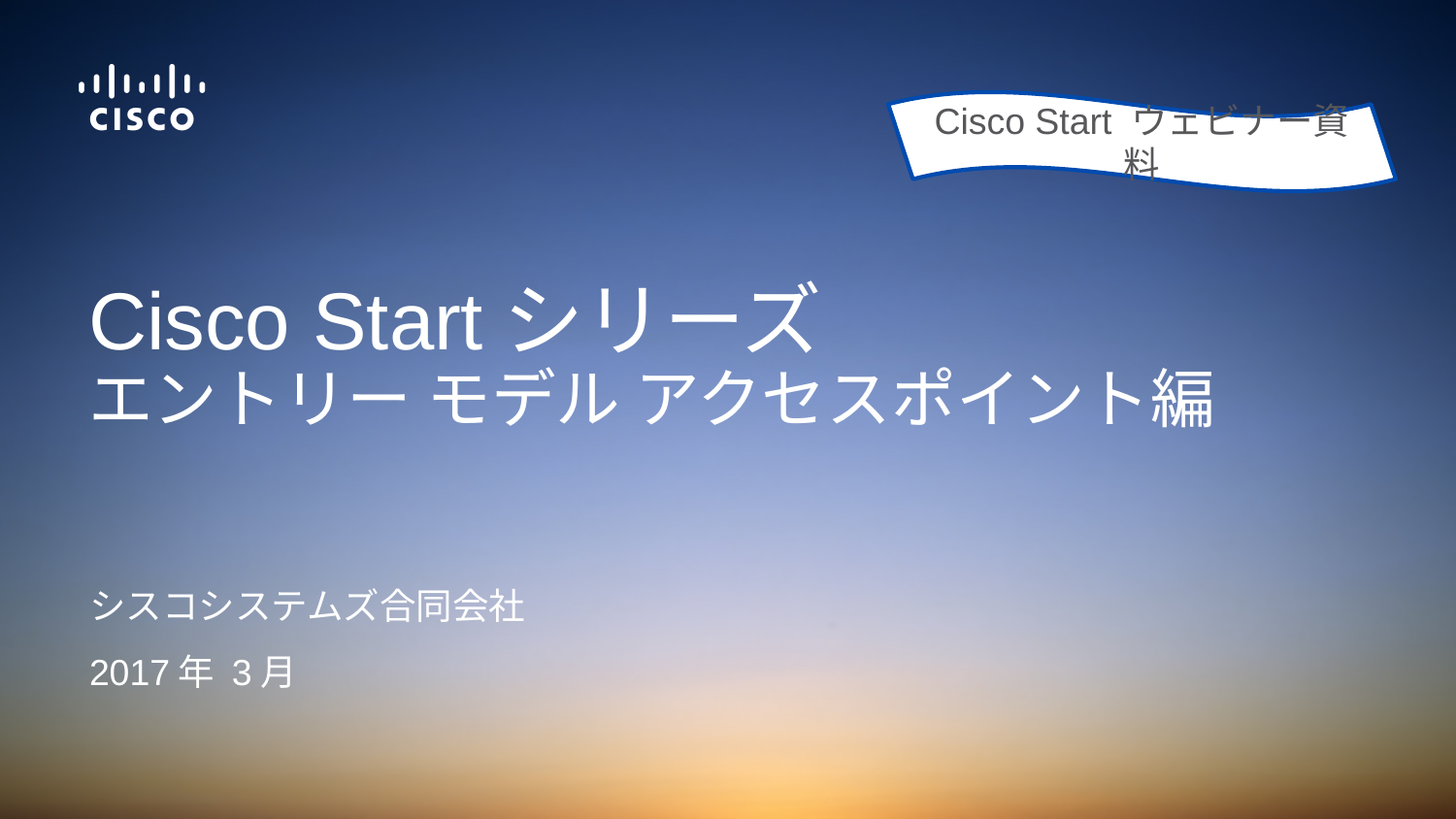

Cisco Start ウェビナー資料
# Cisco Startシリーズ エントリー モデル アクセスポイント編
シスコシステムズ合同会社
2017年 3月